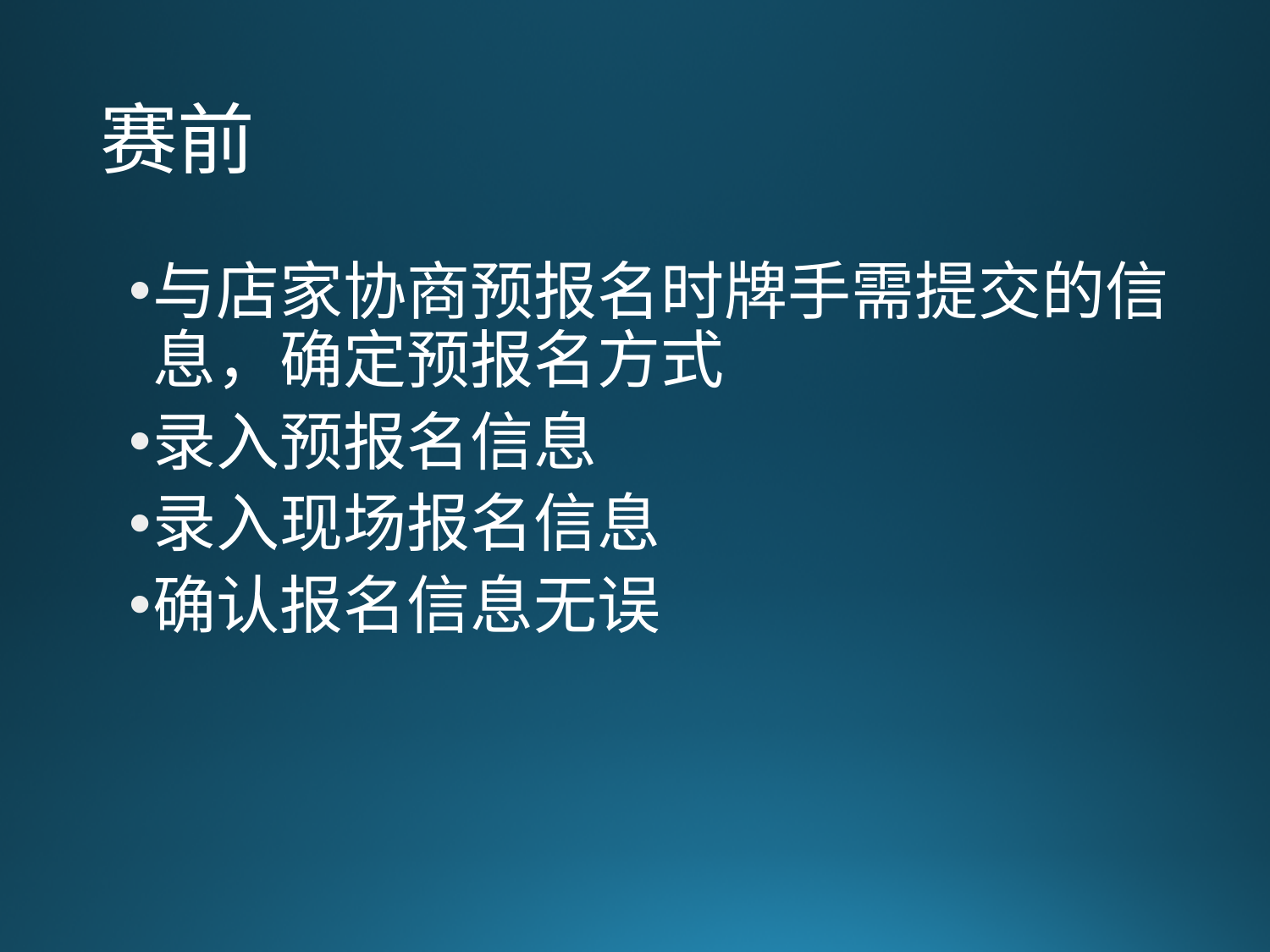

# 赛前
与店家协商预报名时牌手需提交的信息，确定预报名方式
录入预报名信息
录入现场报名信息
确认报名信息无误